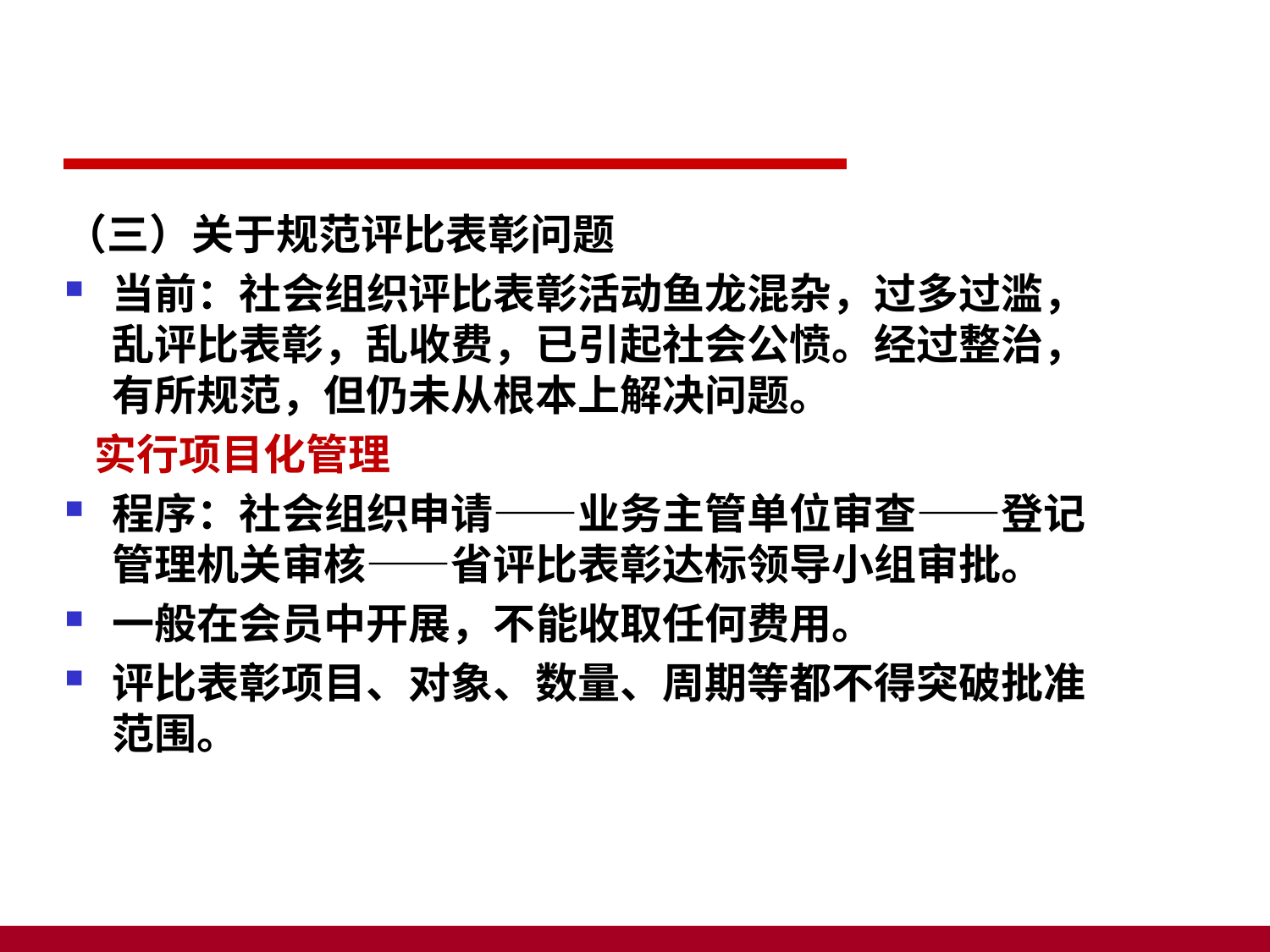

（三）关于规范评比表彰问题
当前：社会组织评比表彰活动鱼龙混杂，过多过滥，乱评比表彰，乱收费，已引起社会公愤。经过整治，有所规范，但仍未从根本上解决问题。
  实行项目化管理
程序：社会组织申请——业务主管单位审查——登记管理机关审核——省评比表彰达标领导小组审批。
一般在会员中开展，不能收取任何费用。
评比表彰项目、对象、数量、周期等都不得突破批准范围。